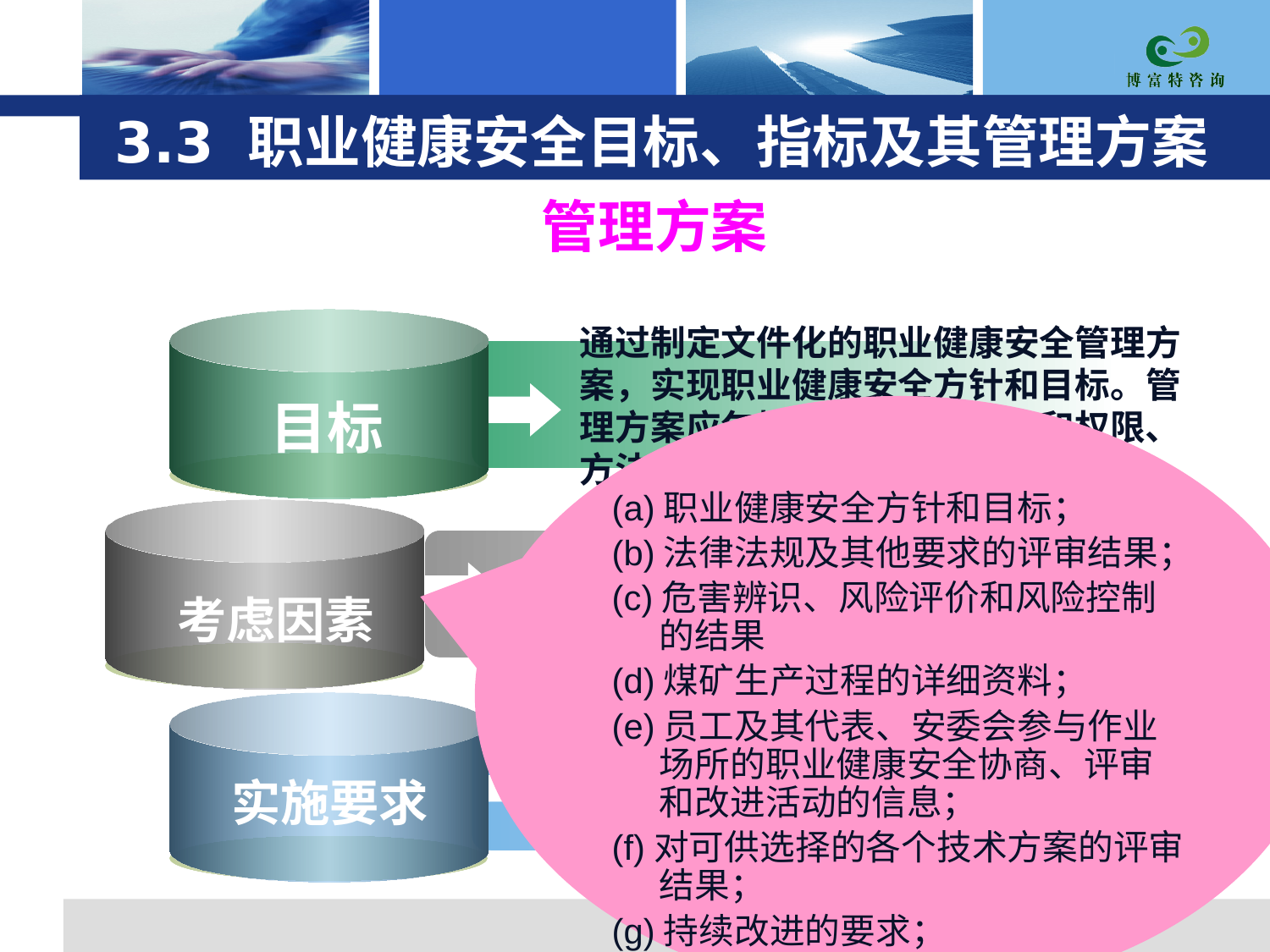

# 3.3 职业健康安全目标、指标及其管理方案
管理方案

通过制定文件化的职业健康安全管理方案，实现职业健康安全方针和目标。管理方案应包括实现目标的职责和权限、方法、资源、时间表

  目标
(a)职业健康安全方针和目标；
(b)法律法规及其他要求的评审结果；
(c)危害辨识、风险评价和风险控制的结果
(d)煤矿生产过程的详细资料；
(e)员工及其代表、安委会参与作业场所的职业健康安全协商、评审和改进活动的信息；
(f)对可供选择的各个技术方案的评审结果；
(g)持续改进的要求；
(h)实现职业健康安全目标可利用的资源。

 考虑因素

  实施要求